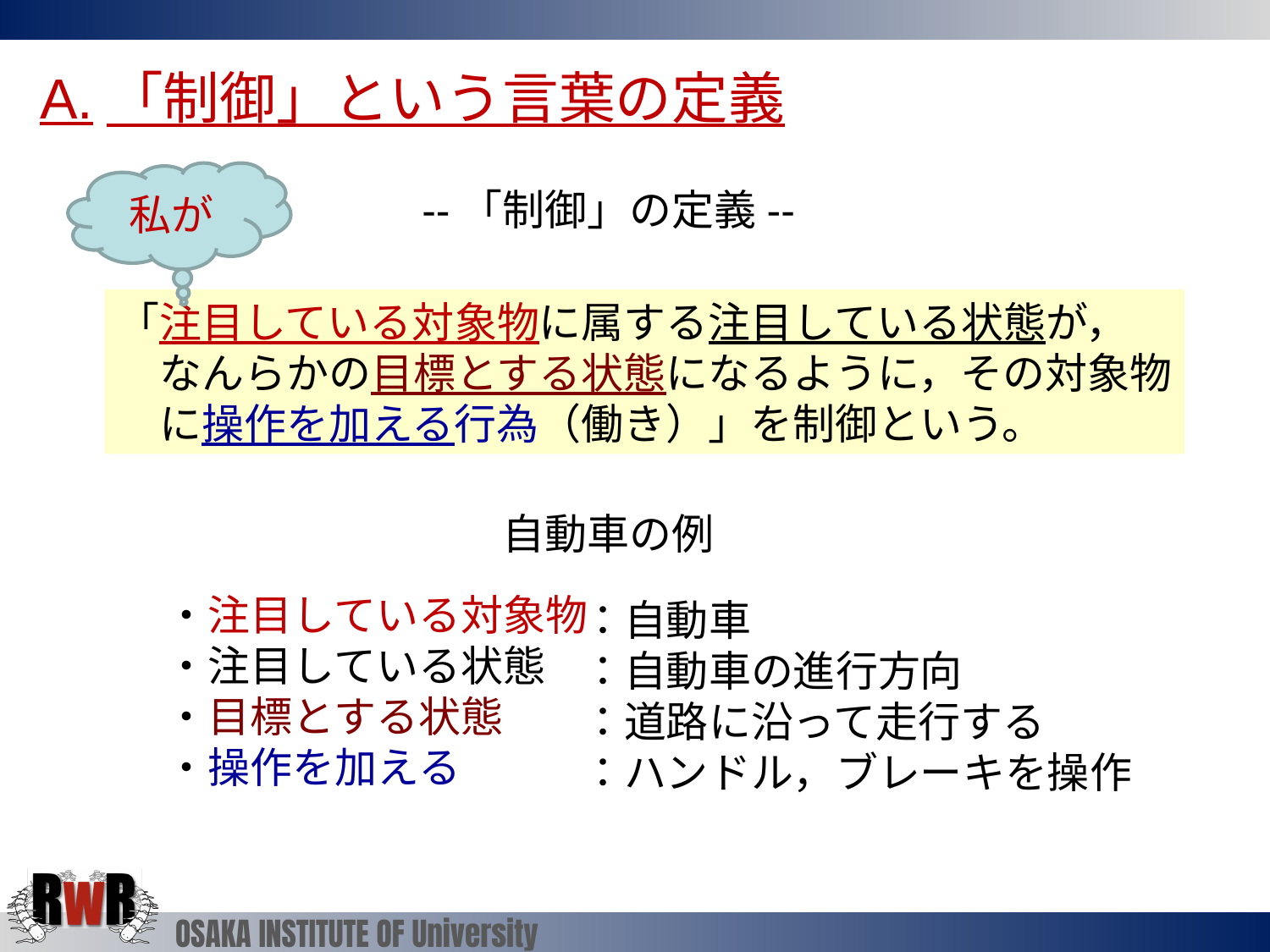

A.「制御」という言葉の定義
私が
--「制御」の定義--
「注目している対象物に属する注目している状態が，
　なんらかの目標とする状態になるように，その対象物
　に操作を加える行為（働き）」を制御という。
自動車の例
・注目している対象物
・注目している状態
・目標とする状態
・操作を加える
：自動車
：自動車の進行方向
：道路に沿って走行する
：ハンドル，ブレーキを操作